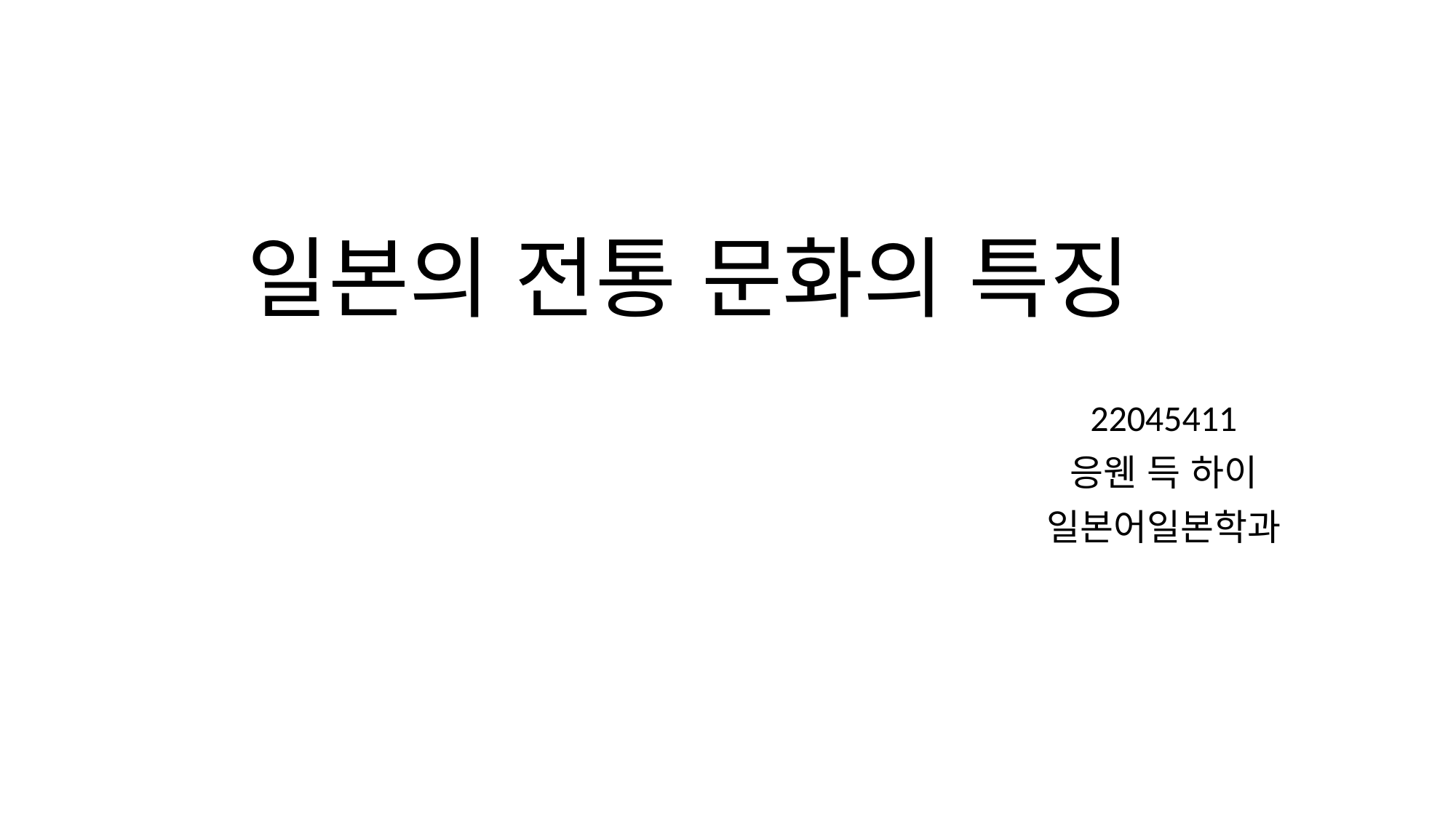

# 일본의 전통 문화의 특징
22045411
응웬 득 하이
일본어일본학과